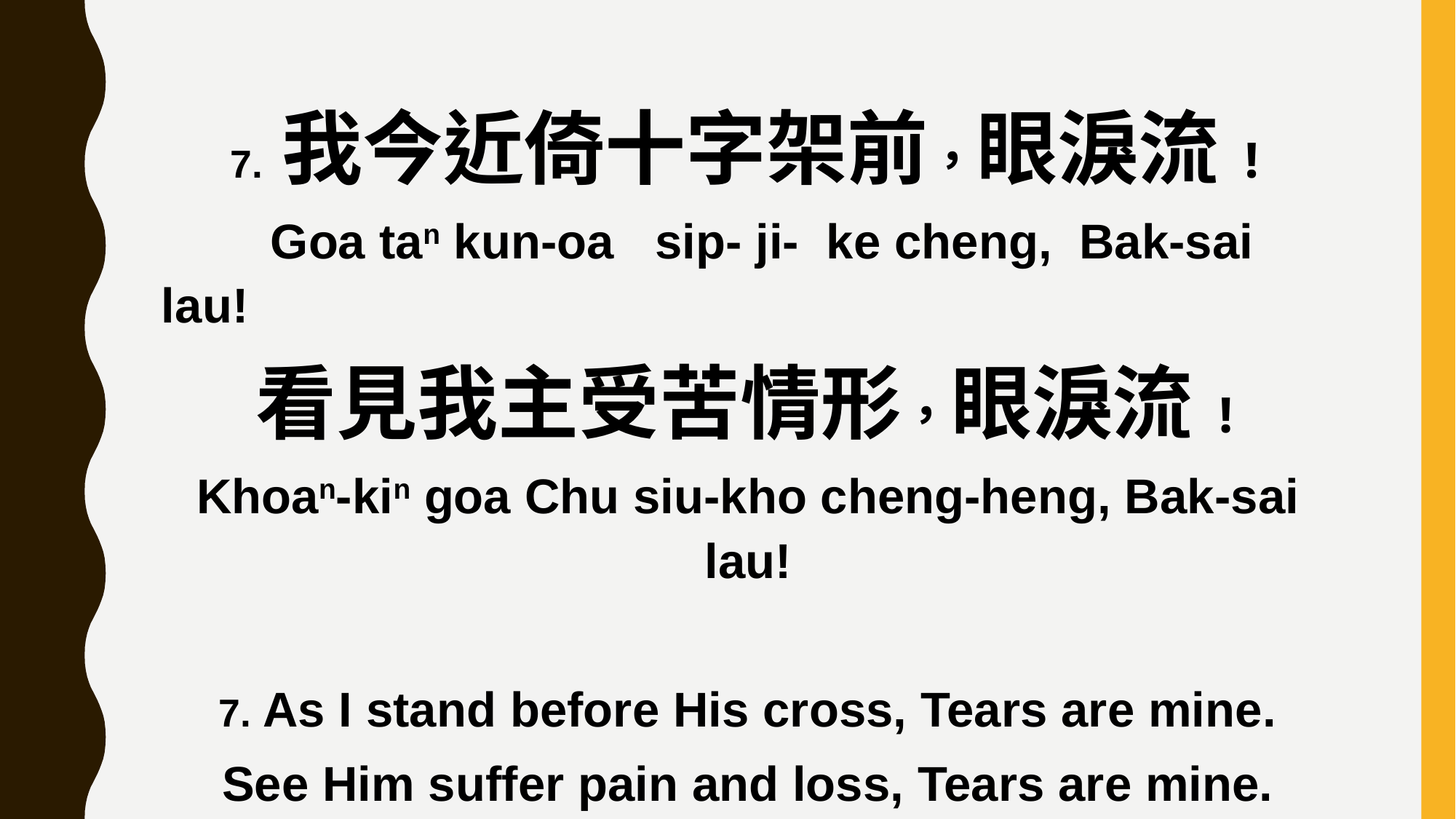

7. 我今近倚十字架前，眼淚流!
        Goa tan kun-oa   sip- ji-  ke cheng,  Bak-sai lau!
看見我主受苦情形，眼淚流!
Khoan-kin goa Chu siu-kho cheng-heng, Bak-sai lau!

7. As I stand before His cross, Tears are mine.
See Him suffer pain and loss, Tears are mine.